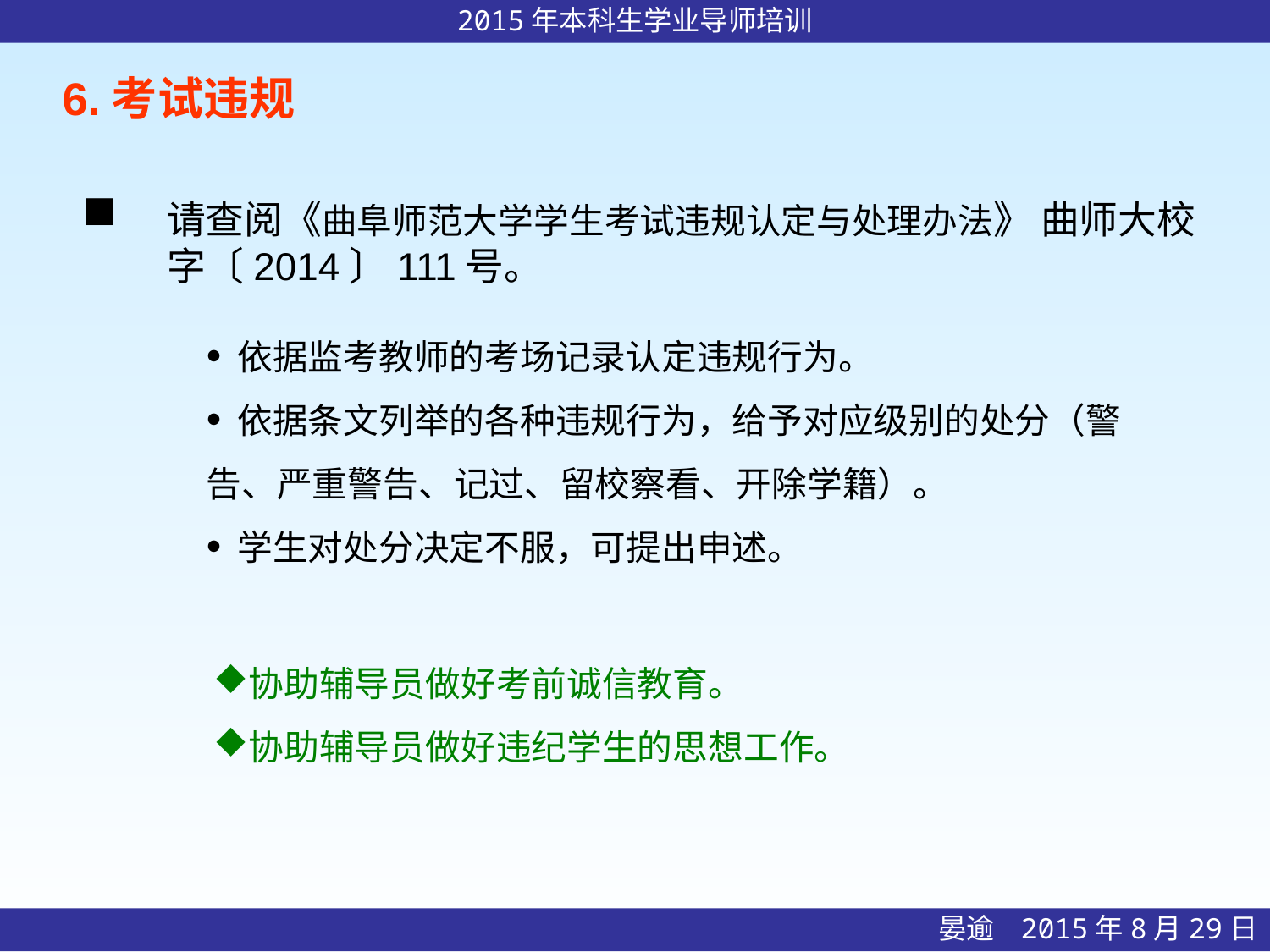

# 6.考试违规
请查阅《曲阜师范大学学生考试违规认定与处理办法》 曲师大校字〔2014〕111号。
 依据监考教师的考场记录认定违规行为。
 依据条文列举的各种违规行为，给予对应级别的处分（警告、严重警告、记过、留校察看、开除学籍）。
 学生对处分决定不服，可提出申述。
协助辅导员做好考前诚信教育。
协助辅导员做好违纪学生的思想工作。